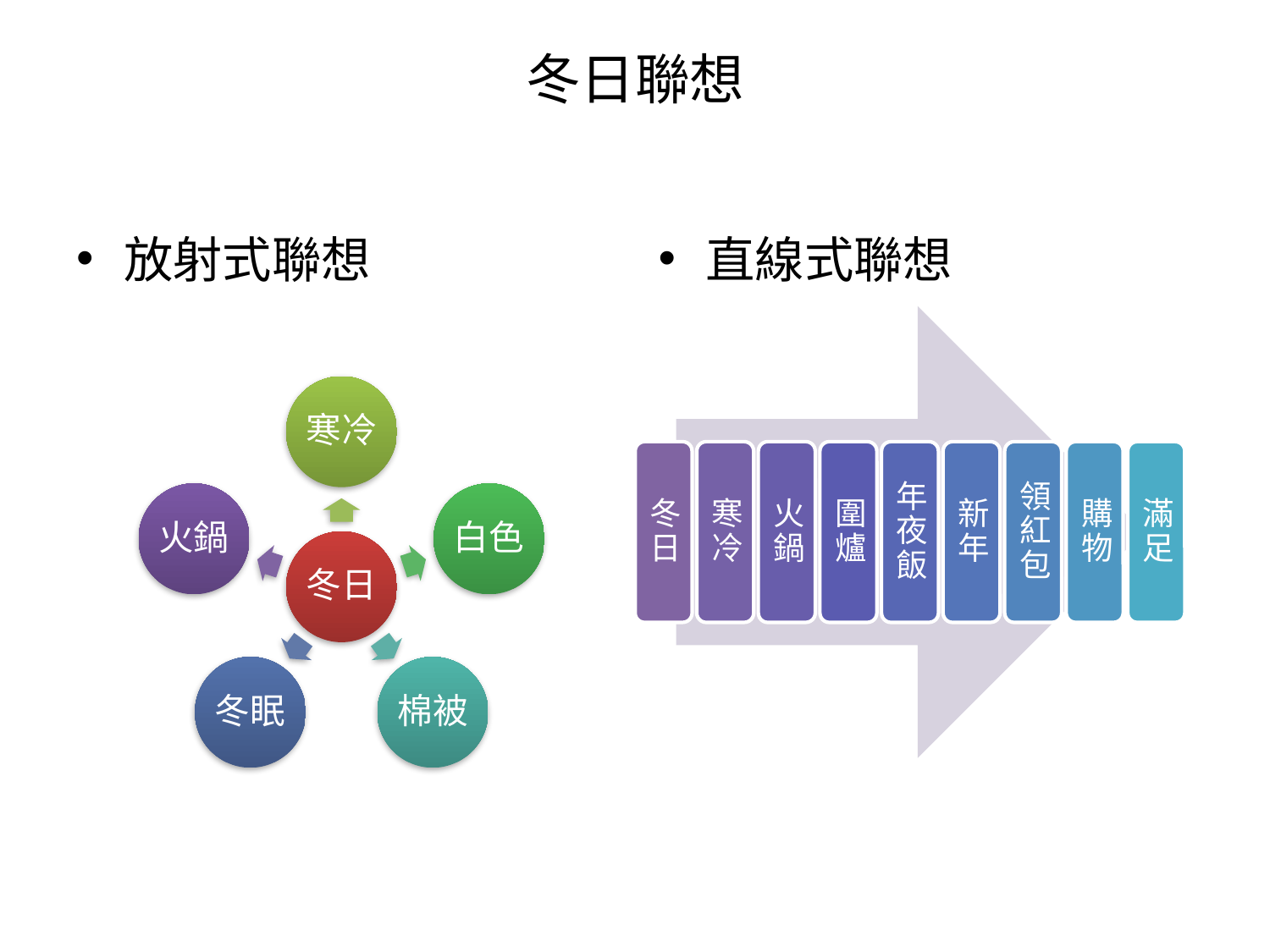

# 冬日聯想
放射式聯想

直線式聯想
冬日
寒冷
火鍋
圍爐
年夜飯
新年
領紅包
購物
滿足
冬日

寒冷

白色

棉被

冬眠

火鍋